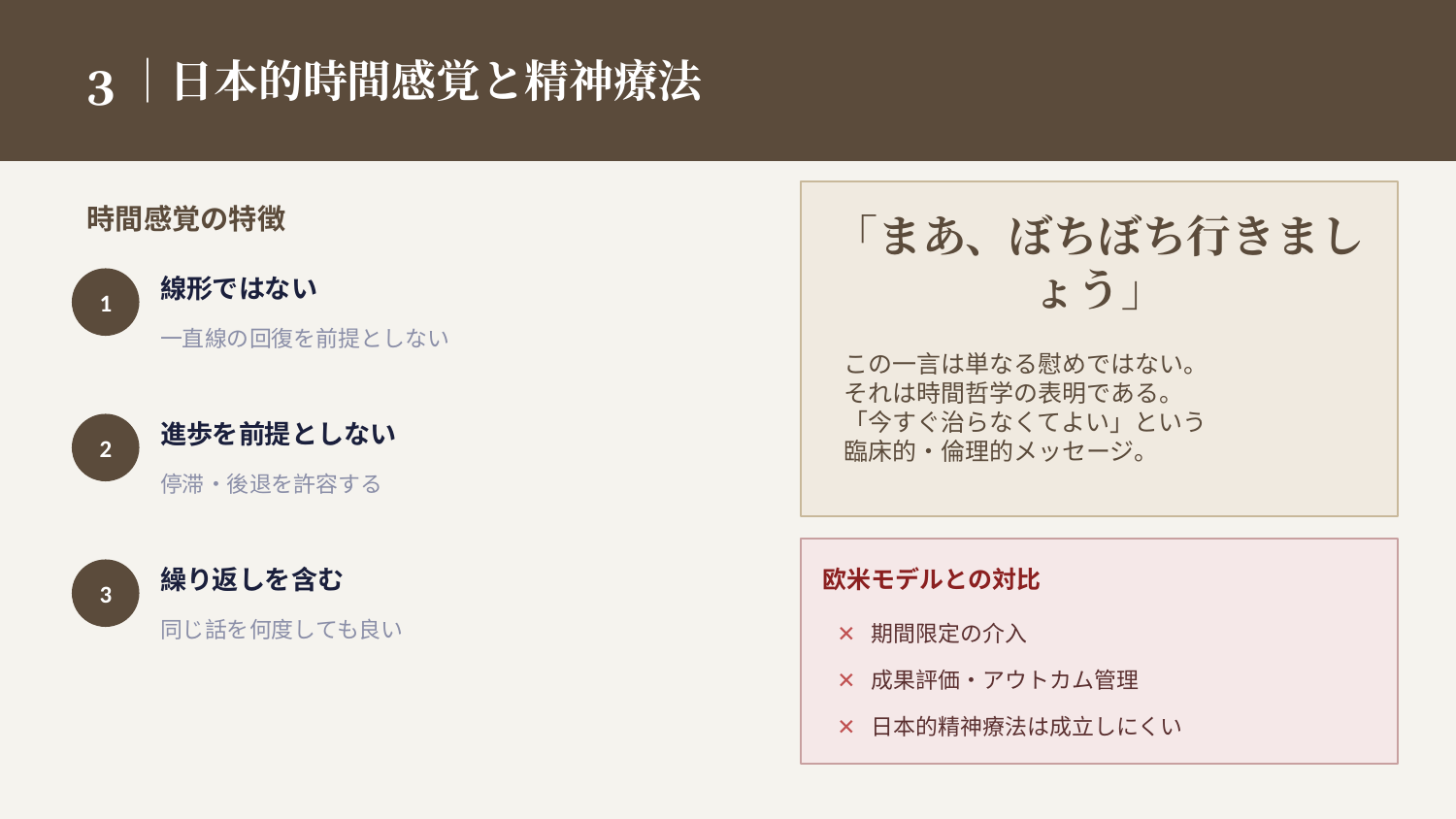

3｜日本的時間感覚と精神療法

時間感覚の特徴
「まあ、ぼちぼち行きましょう」
線形ではない

1
一直線の回復を前提としない
この一言は単なる慰めではない。
それは時間哲学の表明である。
「今すぐ治らなくてよい」という
臨床的・倫理的メッセージ。
進歩を前提としない

2
停滞・後退を許容する

欧米モデルとの対比
繰り返しを含む

3
同じ話を何度しても良い
✕  期間限定の介入
✕  成果評価・アウトカム管理
✕  日本的精神療法は成立しにくい